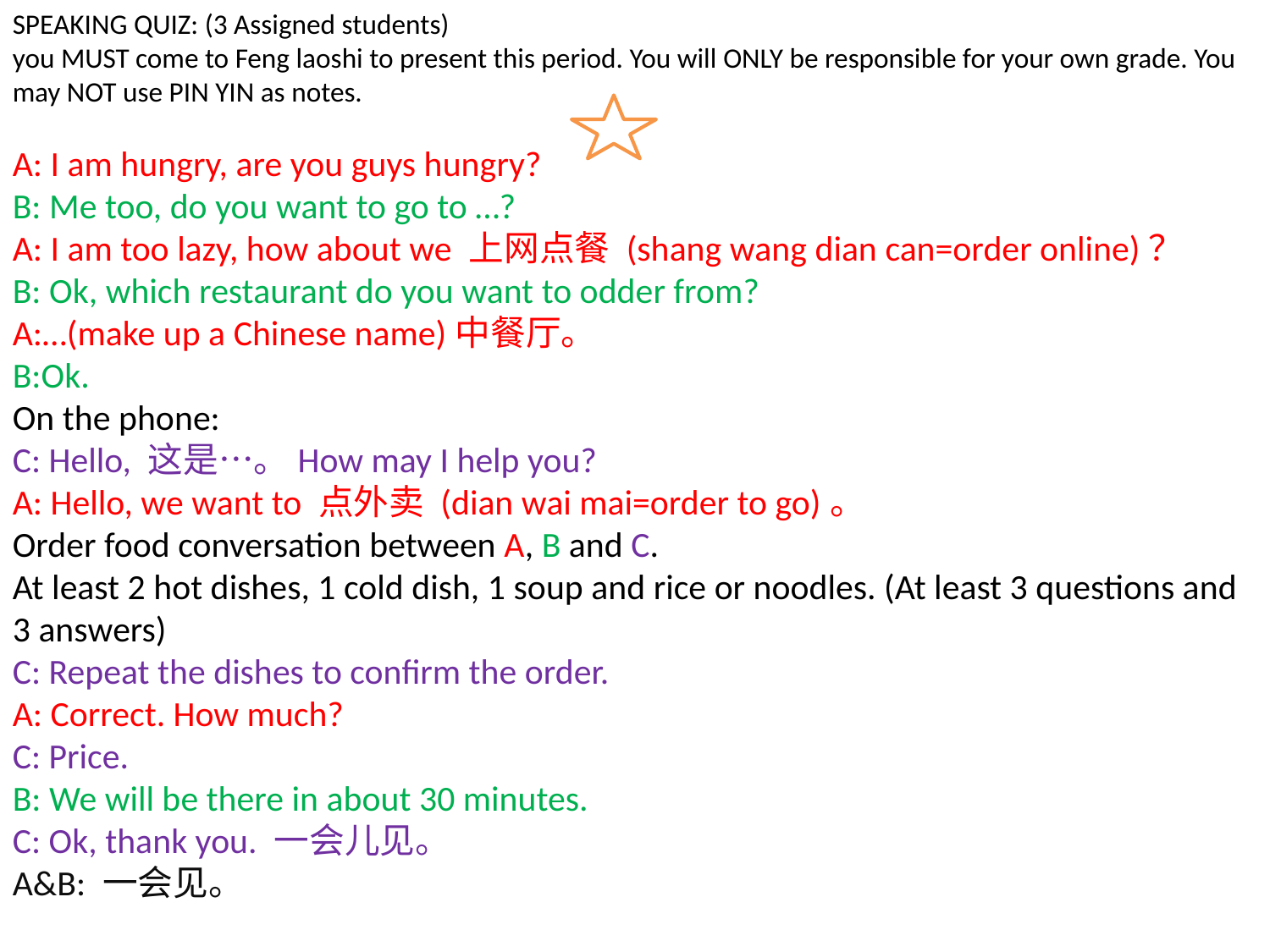

SPEAKING QUIZ: (3 Assigned students)
you MUST come to Feng laoshi to present this period. You will ONLY be responsible for your own grade. You may NOT use PIN YIN as notes.

A: I am hungry, are you guys hungry?
B: Me too, do you want to go to …?
A: I am too lazy, how about we 上网点餐 (shang wang dian can=order online)？
B: Ok, which restaurant do you want to odder from?
A:…(make up a Chinese name)中餐厅。
B:Ok.
On the phone:
C: Hello, 这是…。How may I help you?
A: Hello, we want to 点外卖 (dian wai mai=order to go)。
Order food conversation between A, B and C.
At least 2 hot dishes, 1 cold dish, 1 soup and rice or noodles. (At least 3 questions and 3 answers)
C: Repeat the dishes to confirm the order.
A: Correct. How much?
C: Price.
B: We will be there in about 30 minutes.
C: Ok, thank you. 一会儿见。
A&B: 一会见。